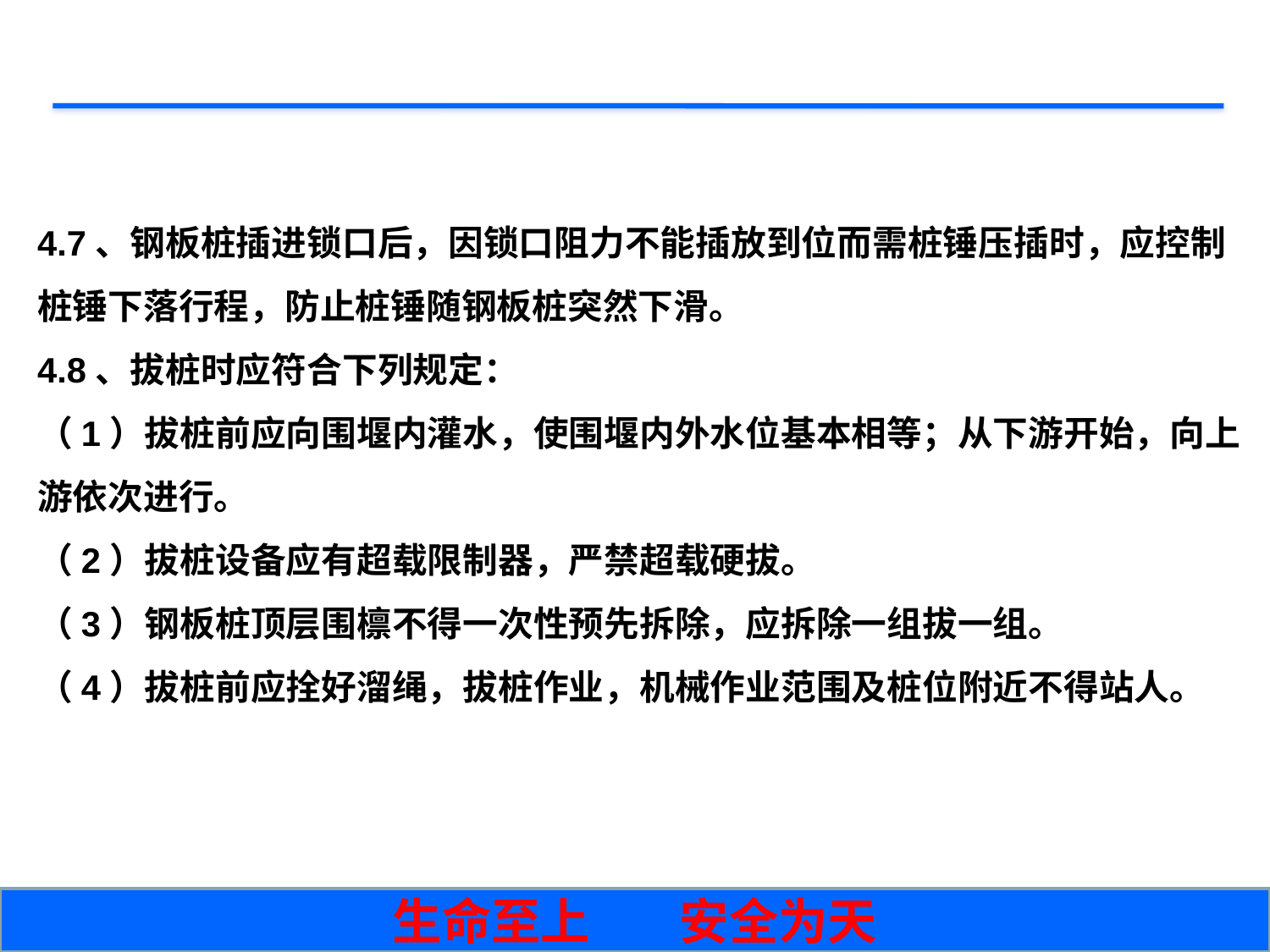

4.7、钢板桩插进锁口后，因锁口阻力不能插放到位而需桩锤压插时，应控制桩锤下落行程，防止桩锤随钢板桩突然下滑。
4.8、拔桩时应符合下列规定：
（1）拔桩前应向围堰内灌水，使围堰内外水位基本相等；从下游开始，向上游依次进行。
（2）拔桩设备应有超载限制器，严禁超载硬拔。
（3）钢板桩顶层围檩不得一次性预先拆除，应拆除一组拔一组。
（4）拔桩前应拴好溜绳，拔桩作业，机械作业范围及桩位附近不得站人。